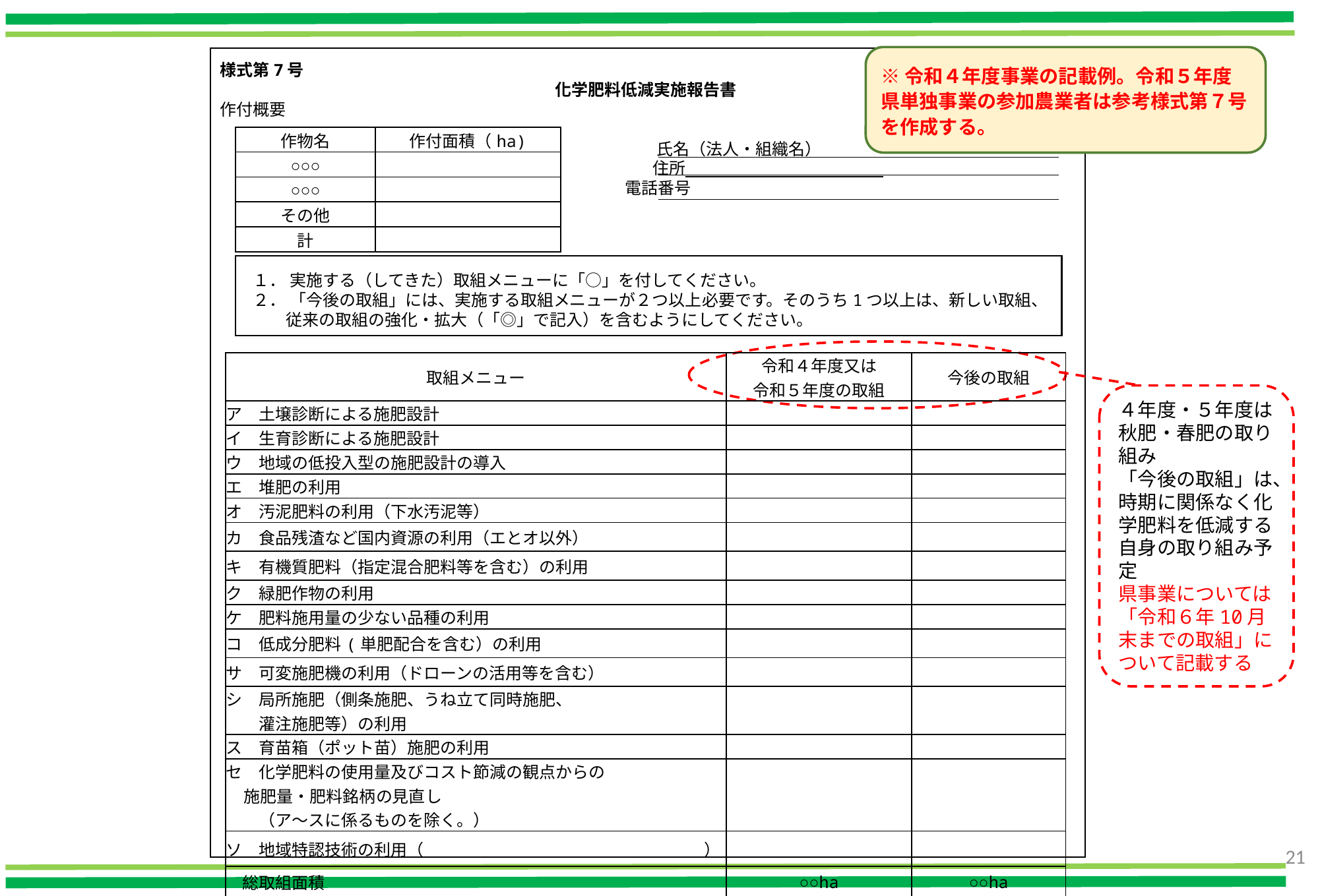

※令和４年度事業の記載例。令和５年度県単独事業の参加農業者は参考様式第７号を作成する。

様式第7号
化学肥料低減実施報告書
作付概要

 　　　　　　　　　　　　　　　　　　　　　　　　　　氏名（法人・組織名）
　　　　　　　　　　　　　　　　　　　　　　　　　　 住所
　　　　　　　　　　　　　　　　　　　　　　　       電話番号

　　１． 実施する（してきた）取組メニューに「○」を付してください。
　　２． 「今後の取組」には、実施する取組メニューが２つ以上必要です。そのうち1つ以上は、新しい取組、
　　　　従来の取組の強化・拡大（「◎」で記入）を含むようにしてください。

| 作物名 | 作付面積（ha) |
| --- | --- |
| ○○○ |  |
| ○○○ |  |
| その他 |  |
| 計 |  |

| 取組メニュー | 令和４年度又は 令和５年度の取組 | 今後の取組 |
| --- | --- | --- |
| ア　土壌診断による施肥設計 |  |  |
| イ　生育診断による施肥設計 |  |  |
| ウ　地域の低投入型の施肥設計の導入 |  |  |
| エ　堆肥の利用 |  |  |
| オ　汚泥肥料の利用（下水汚泥等） |  |  |
| カ　食品残渣など国内資源の利用（エとオ以外） |  |  |
| キ　有機質肥料（指定混合肥料等を含む）の利用 |  |  |
| ク　緑肥作物の利用 |  |  |
| ケ　肥料施用量の少ない品種の利用 |  |  |
| コ　低成分肥料(単肥配合を含む）の利用 |  |  |
| サ　可変施肥機の利用（ドローンの活用等を含む） |  |  |
| シ　局所施肥（側条施肥、うね立て同時施肥、 　　灌注施肥等）の利用 |  |  |
| ス　育苗箱（ポット苗）施肥の利用 |  |  |
| セ　化学肥料の使用量及びコスト節減の観点からの 施肥量・肥料銘柄の見直し 　　（ア～スに係るものを除く。） |  |  |
| ソ　地域特認技術の利用（　　　　　　　　　　　　　　　　　） |  |  |
| 総取組面積 | ○○ha | ○○ha |
４年度・５年度は秋肥・春肥の取り組み
「今後の取組」は、時期に関係なく化学肥料を低減する自身の取り組み予定
県事業については「令和６年10月末までの取組」について記載する
21